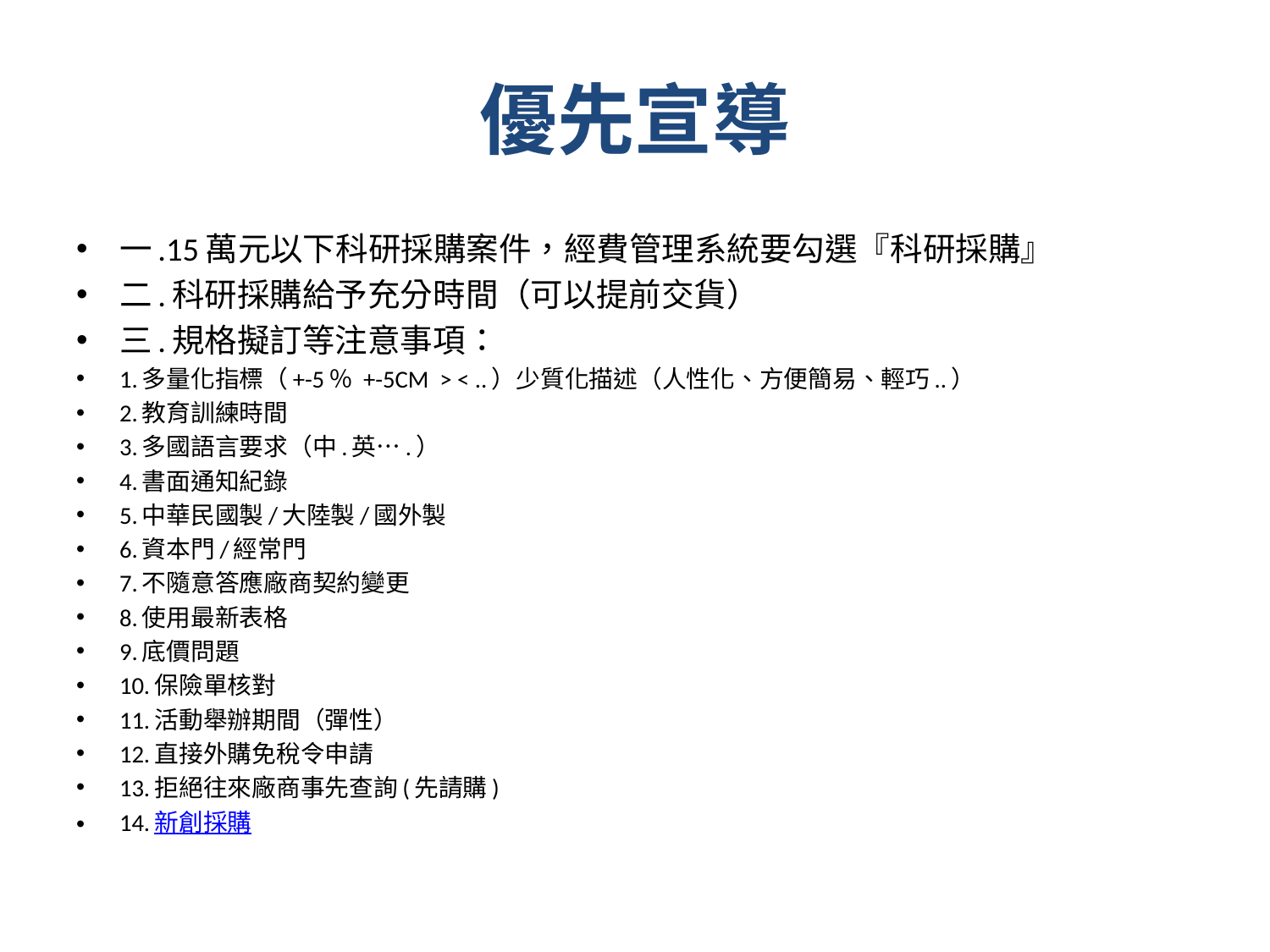

# 優先宣導
一.15萬元以下科研採購案件，經費管理系統要勾選『科研採購』
二.科研採購給予充分時間（可以提前交貨）
三.規格擬訂等注意事項：
1.多量化指標（+-5％ +-5CM  > < ..）少質化描述（人性化、方便簡易、輕巧..）
2.教育訓練時間
3.多國語言要求（中.英….）
4.書面通知紀錄
5.中華民國製/大陸製/國外製
6.資本門/經常門
7.不隨意答應廠商契約變更
8.使用最新表格
9.底價問題
10.保險單核對
11.活動舉辦期間（彈性）
12.直接外購免稅令申請
13.拒絕往來廠商事先查詢(先請購)
14.新創採購